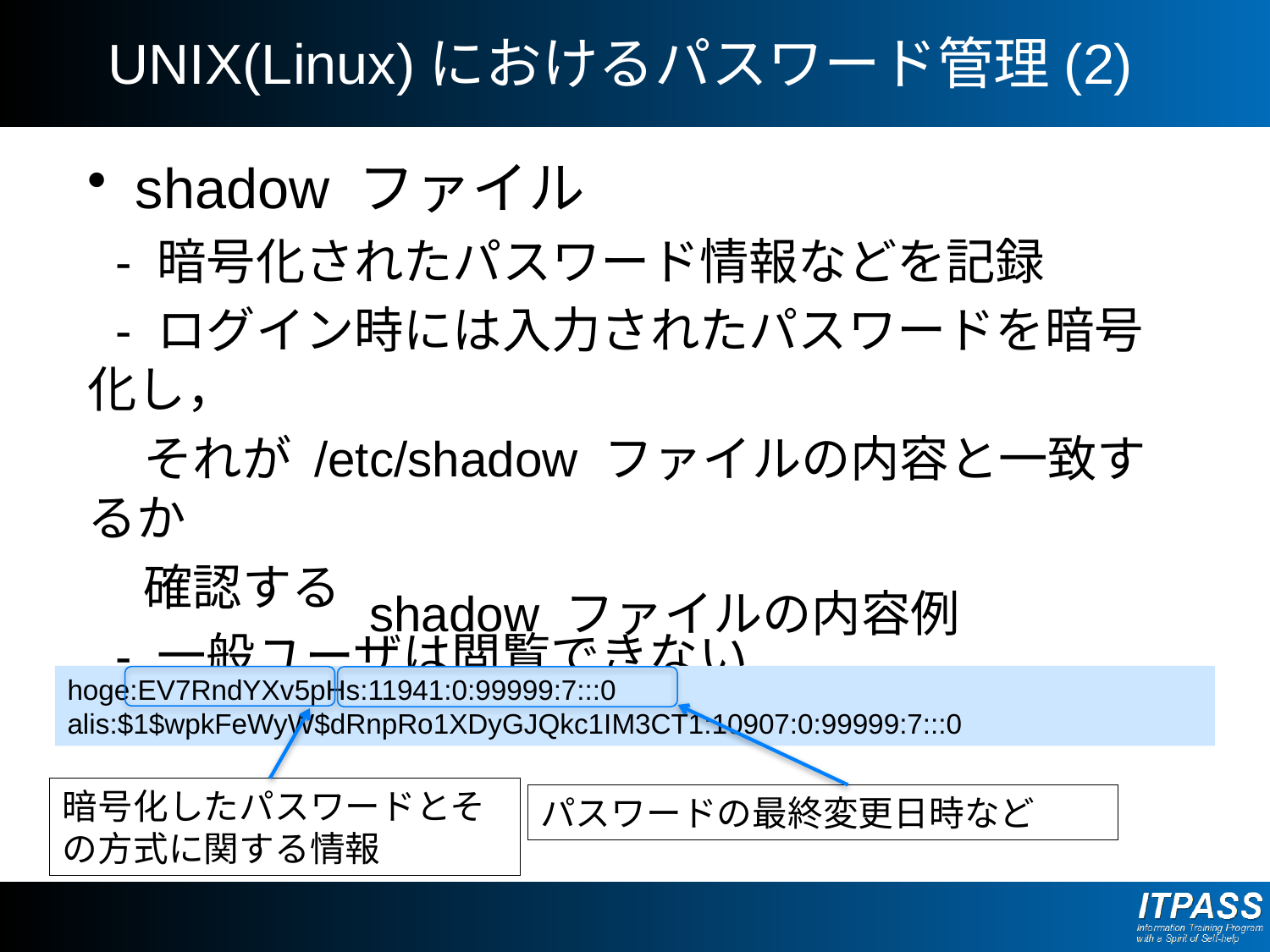

# UNIX(Linux)におけるパスワード管理(2)
shadow ファイル
  - 暗号化されたパスワード情報などを記録
  - ログイン時には入力されたパスワードを暗号化し，
    それが /etc/shadow ファイルの内容と一致するか
    確認する
  - 一般ユーザは閲覧できない
shadow ファイルの内容例

hoge:EV7RndYXv5pHs:11941:0:99999:7:::0
alis:$1$wpkFeWyW$dRnpRo1XDyGJQkc1IM3CT1:10907:0:99999:7:::0

パスワードの最終変更日時など
暗号化したパスワードとその方式に関する情報